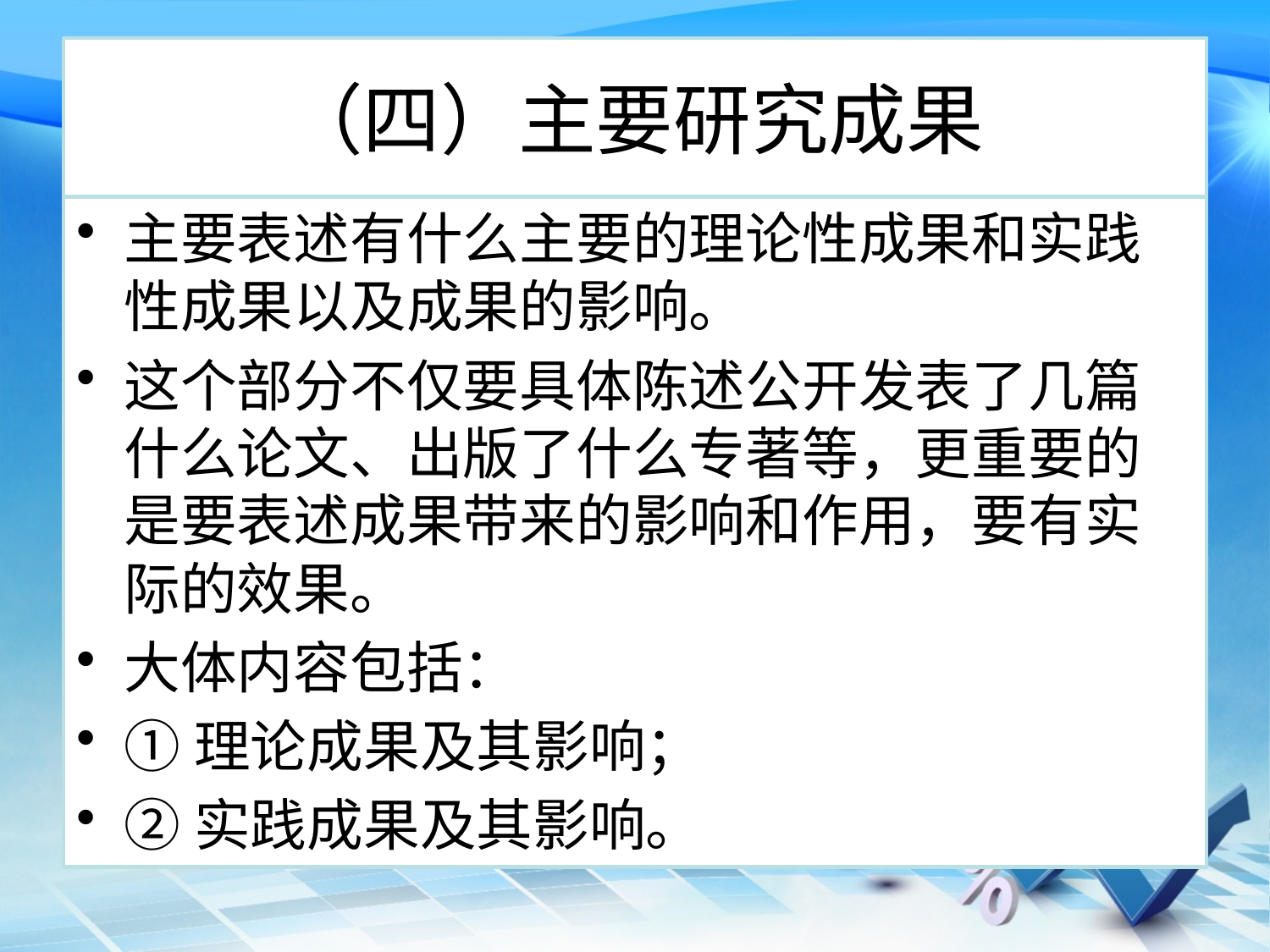

# （四）主要研究成果
主要表述有什么主要的理论性成果和实践性成果以及成果的影响。
这个部分不仅要具体陈述公开发表了几篇什么论文、出版了什么专著等，更重要的是要表述成果带来的影响和作用，要有实际的效果。
大体内容包括：
①理论成果及其影响；
②实践成果及其影响。
52